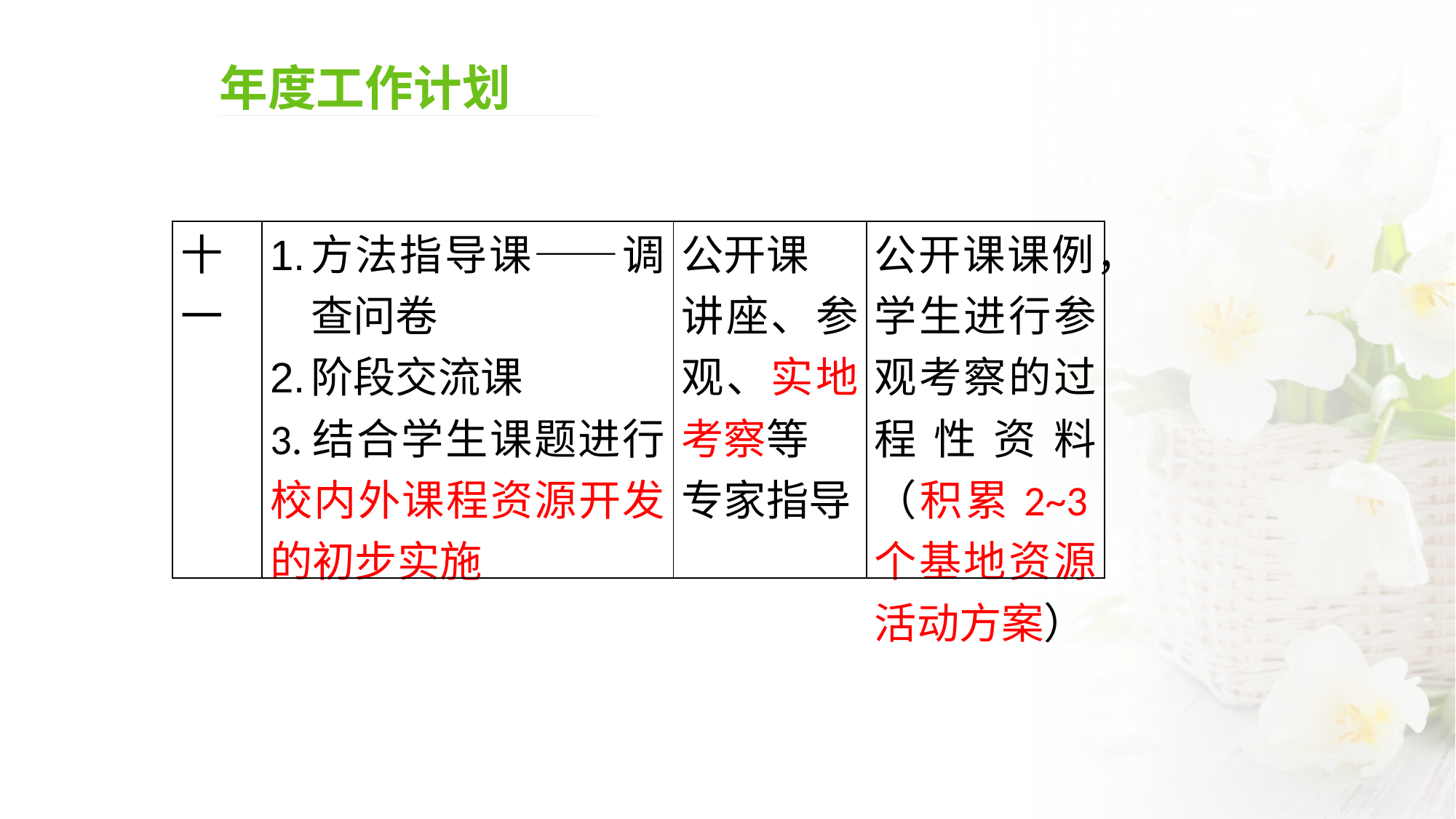

年度工作计划
| 十一 | 方法指导课——调查问卷 阶段交流课 3.结合学生课题进行校内外课程资源开发的初步实施 | 公开课 讲座、参观、实地考察等 专家指导 | 公开课课例， 学生进行参观考察的过程性资料（积累2~3个基地资源活动方案） |
| --- | --- | --- | --- |